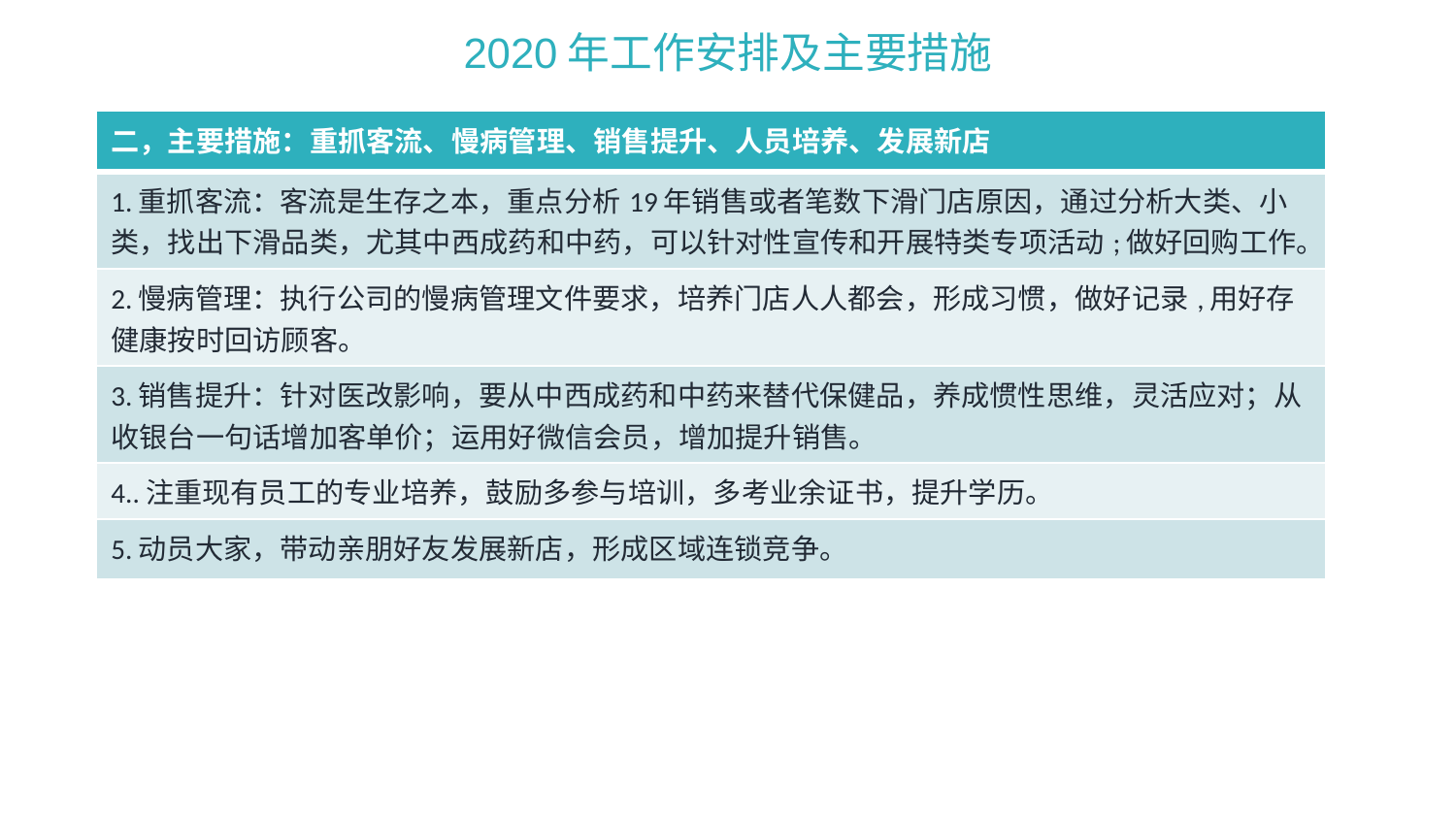

2020年工作安排及主要措施
| 二，主要措施：重抓客流、慢病管理、销售提升、人员培养、发展新店 |
| --- |
| 1.重抓客流：客流是生存之本，重点分析19年销售或者笔数下滑门店原因，通过分析大类、小类，找出下滑品类，尤其中西成药和中药，可以针对性宣传和开展特类专项活动;做好回购工作。 |
| 2.慢病管理：执行公司的慢病管理文件要求，培养门店人人都会，形成习惯，做好记录,用好存健康按时回访顾客。 |
| 3.销售提升：针对医改影响，要从中西成药和中药来替代保健品，养成惯性思维，灵活应对；从收银台一句话增加客单价；运用好微信会员，增加提升销售。 |
| 4..注重现有员工的专业培养，鼓励多参与培训，多考业余证书，提升学历。 |
| 5.动员大家，带动亲朋好友发展新店，形成区域连锁竞争。 |